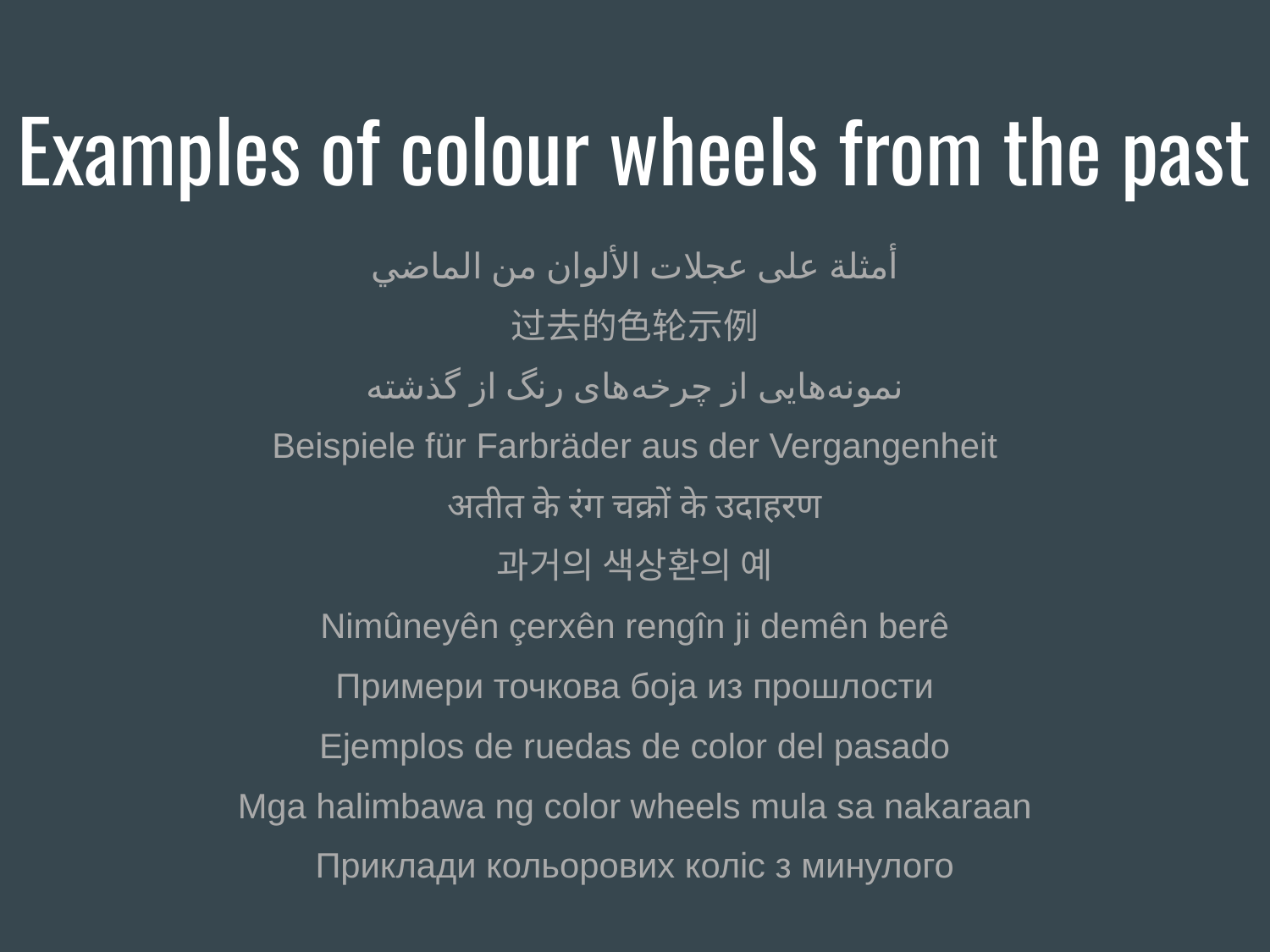

Examples of colour wheels from the past
أمثلة على عجلات الألوان من الماضي
过去的色轮示例
نمونه‌هایی از چرخه‌های رنگ از گذشته
Beispiele für Farbräder aus der Vergangenheit
अतीत के रंग चक्रों के उदाहरण
과거의 색상환의 예
Nimûneyên çerxên rengîn ji demên berê
Примери точкова боја из прошлости
Ejemplos de ruedas de color del pasado
Mga halimbawa ng color wheels mula sa nakaraan
Приклади кольорових коліс з минулого